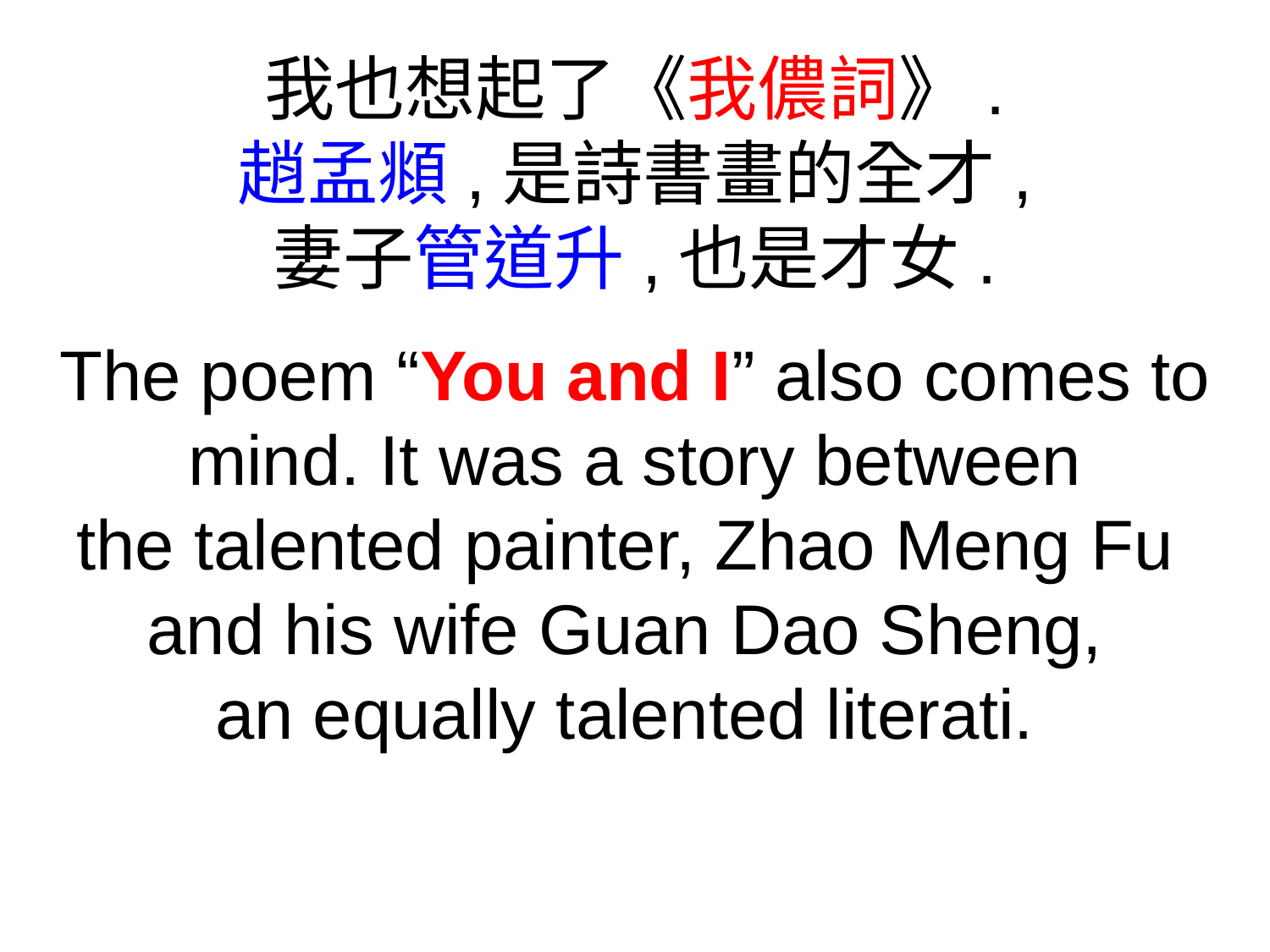

我也想起了《我儂詞》.
趙孟頫,是詩書畫的全才,
妻子管道升,也是才女.
The poem “You and I” also comes to mind. It was a story between
the talented painter, Zhao Meng Fu
and his wife Guan Dao Sheng,
an equally talented literati.